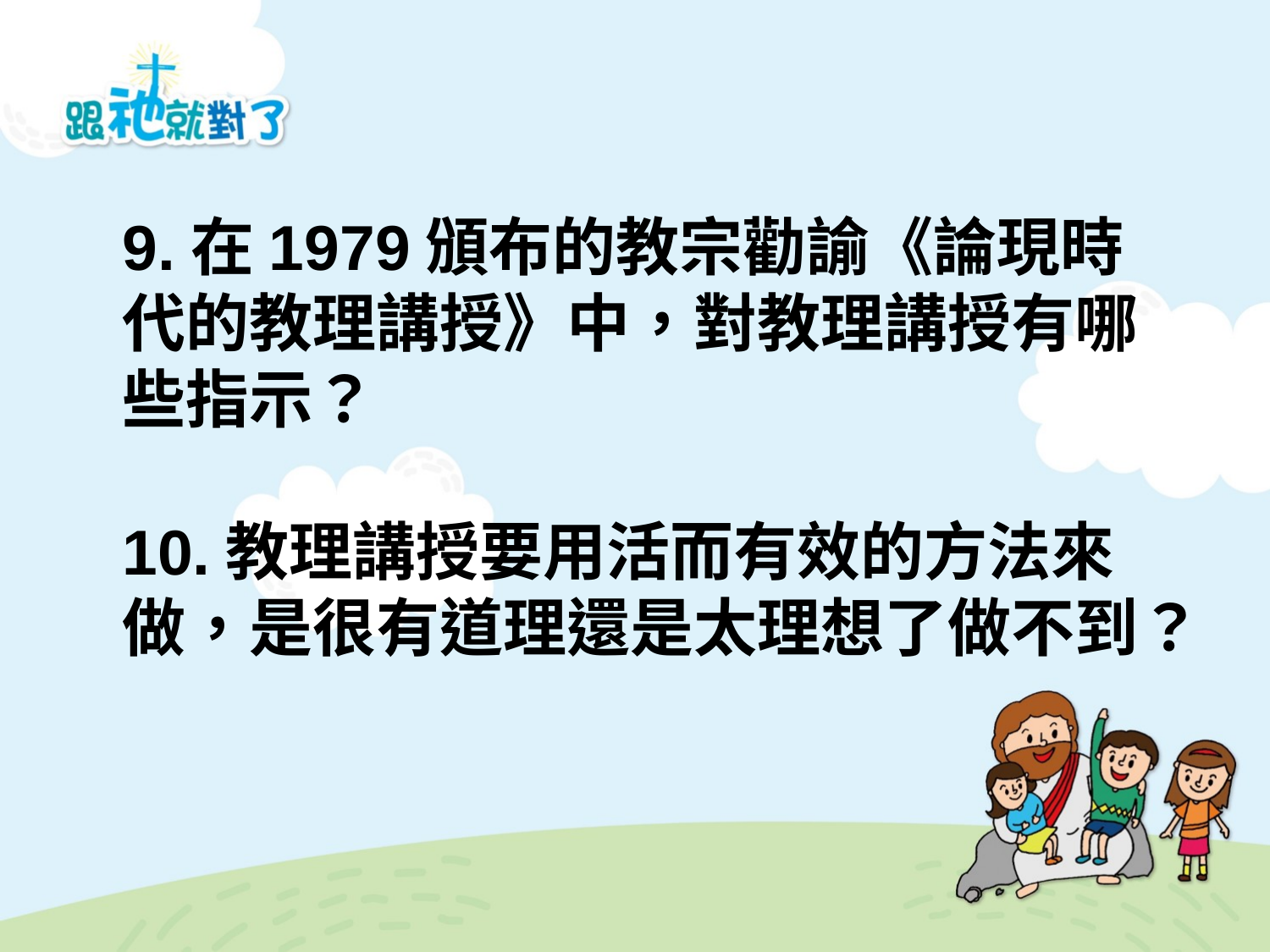

9.在1979頒布的教宗勸諭《論現時代的教理講授》中，對教理講授有哪些指示？

10.教理講授要用活而有效的方法來做，是很有道理還是太理想了做不到？